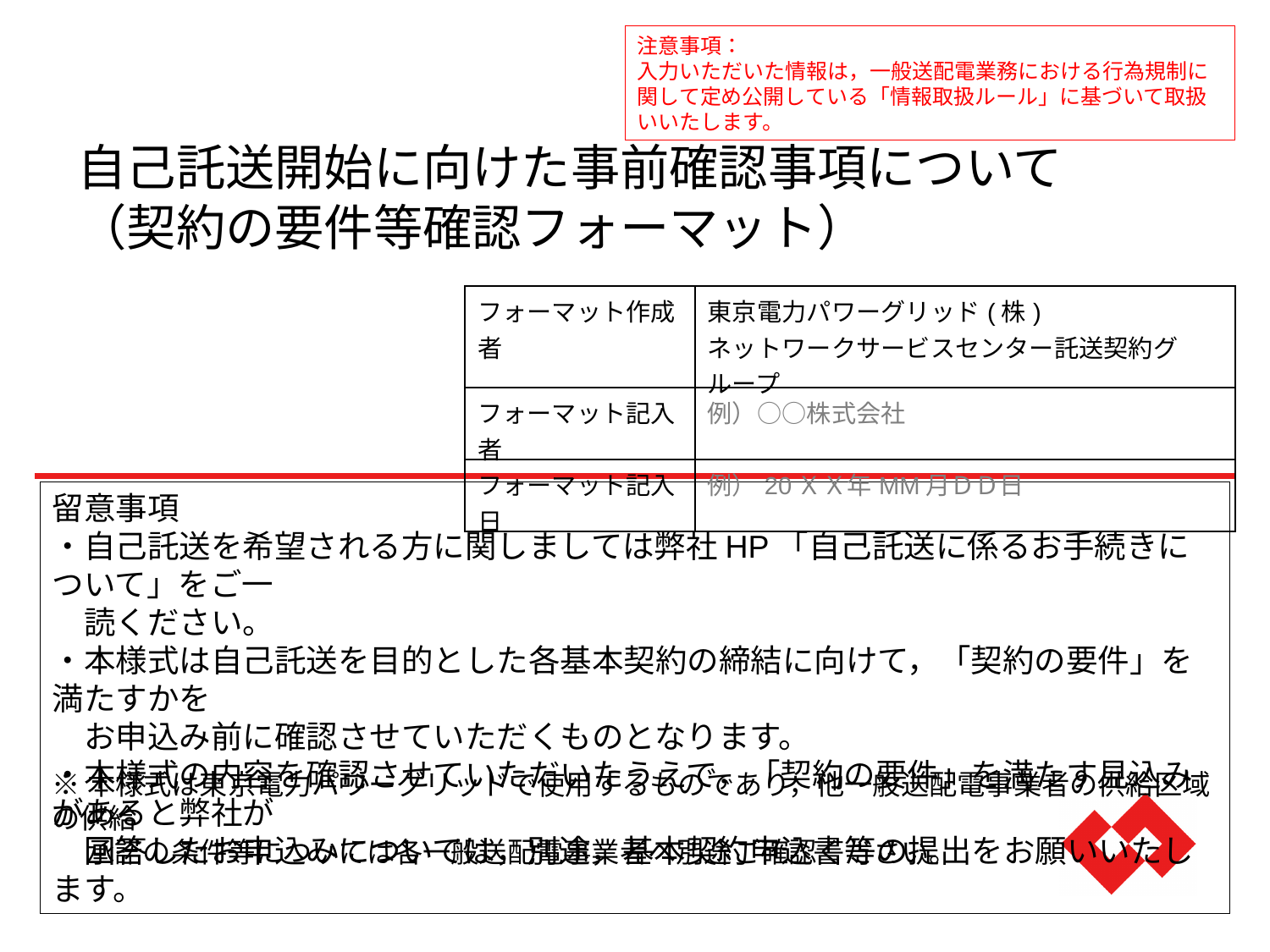

注意事項：
入力いただいた情報は，一般送配電業務における行為規制に関して定め公開している「情報取扱ルール」に基づいて取扱いいたします。
# 自己託送開始に向けた事前確認事項について （契約の要件等確認フォーマット）
| フォーマット作成者 | 東京電力パワーグリッド(株) ネットワークサービスセンター託送契約グループ |
| --- | --- |
| フォーマット記入者 | 例）○○株式会社 |
| フォーマット記入日 | 例）20ＸＸ年MM月ＤＤ日 |
留意事項
・自己託送を希望される方に関しましては弊社HP「自己託送に係るお手続きについて」をご一
　読ください。
・本様式は自己託送を目的とした各基本契約の締結に向けて，「契約の要件」を満たすかを
　お申込み前に確認させていただくものとなります。
・本様式の内容を確認させていただいたうえで，「契約の要件」を満たす見込みがあると弊社が
　回答したお申込みについては，別途，基本契約申込書等の提出をお願いいたします。
※本様式は東京電力パワーグリッドで使用するものであり，他一般送配電事業者の供給区域の供給
　 承諾の条件等については各一般送配電事業者へ別途ご確認ください。